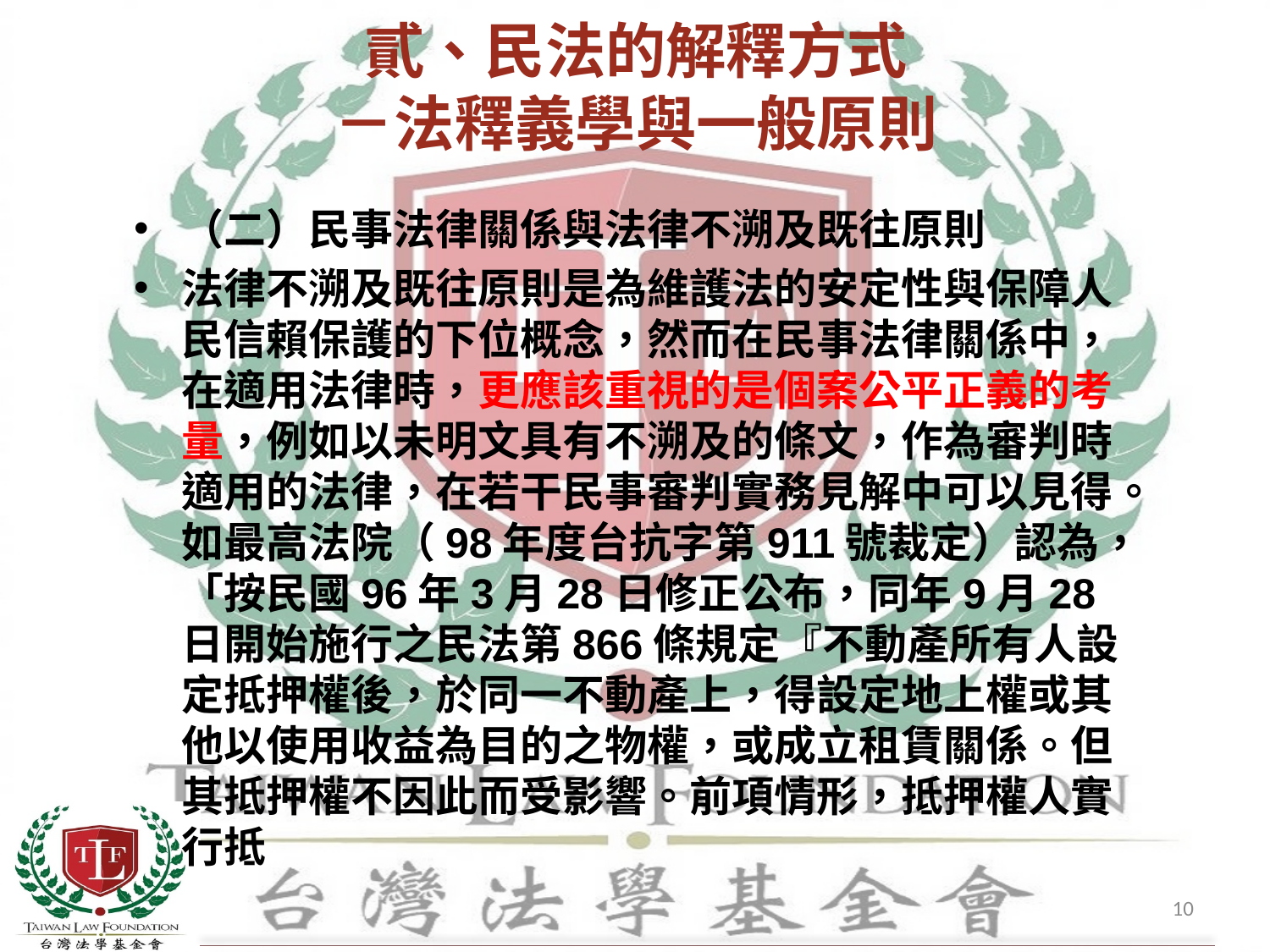

# 貳、民法的解釋方式 －法釋義學與一般原則
（二）民事法律關係與法律不溯及既往原則
法律不溯及既往原則是為維護法的安定性與保障人民信賴保護的下位概念，然而在民事法律關係中，在適用法律時，更應該重視的是個案公平正義的考量，例如以未明文具有不溯及的條文，作為審判時適用的法律，在若干民事審判實務見解中可以見得。如最高法院（98年度台抗字第911號裁定）認為，「按民國96年3月28日修正公布，同年9月28日開始施行之民法第866條規定『不動產所有人設定抵押權後，於同一不動產上，得設定地上權或其他以使用收益為目的之物權，或成立租賃關係。但其抵押權不因此而受影響。前項情形，抵押權人實行抵
10